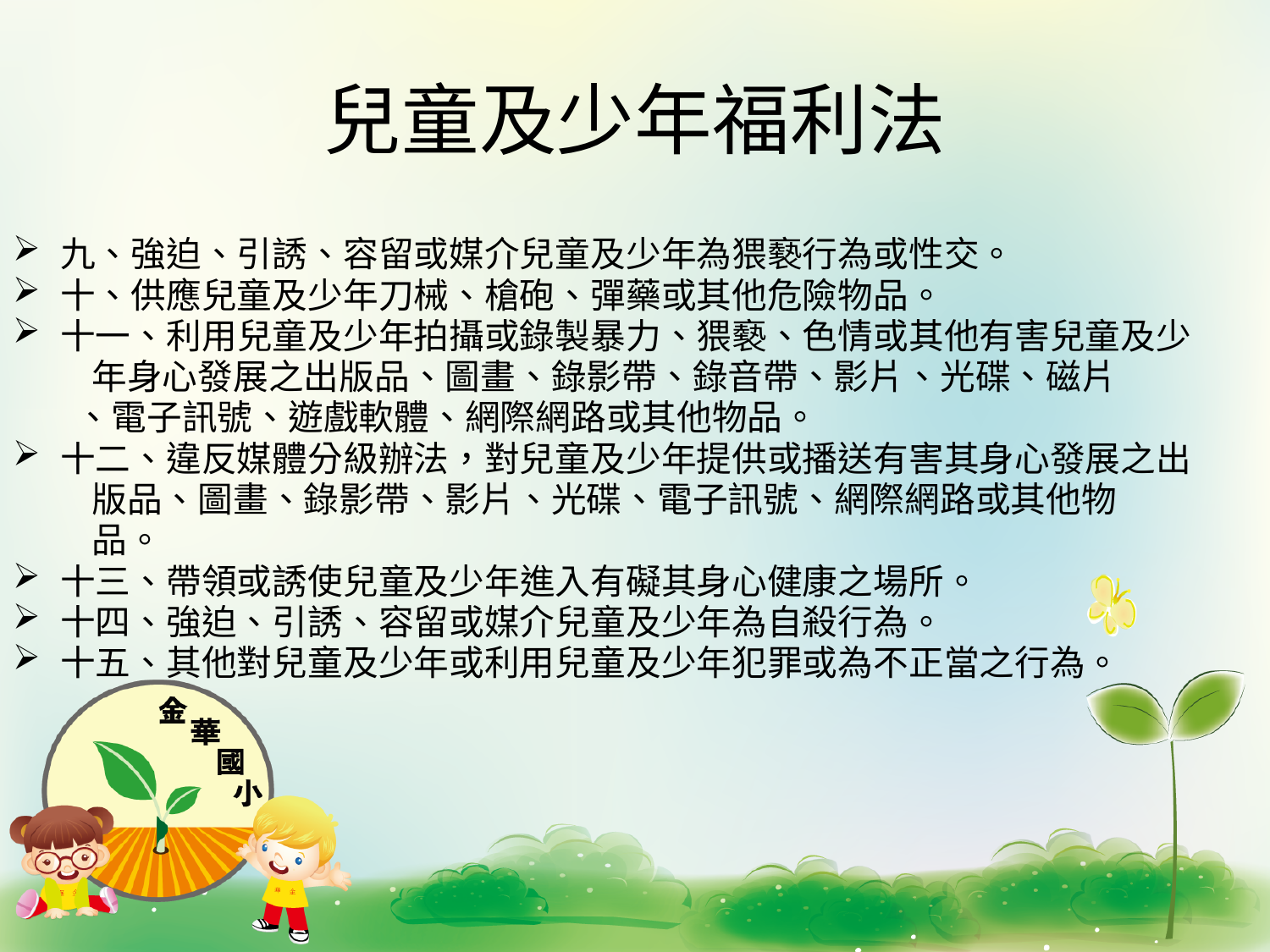

# 兒童及少年福利法

九、強迫、引誘、容留或媒介兒童及少年為猥褻行為或性交。
十、供應兒童及少年刀械、槍砲、彈藥或其他危險物品。
十一、利用兒童及少年拍攝或錄製暴力、猥褻、色情或其他有害兒童及少
         年身心發展之出版品、圖畫、錄影帶、錄音帶、影片、光碟、磁片
       、電子訊號、遊戲軟體、網際網路或其他物品。
十二、違反媒體分級辦法，對兒童及少年提供或播送有害其身心發展之出
         版品、圖畫、錄影帶、影片、光碟、電子訊號、網際網路或其他物
         品。
十三、帶領或誘使兒童及少年進入有礙其身心健康之場所。
十四、強迫、引誘、容留或媒介兒童及少年為自殺行為。
十五、其他對兒童及少年或利用兒童及少年犯罪或為不正當之行為。